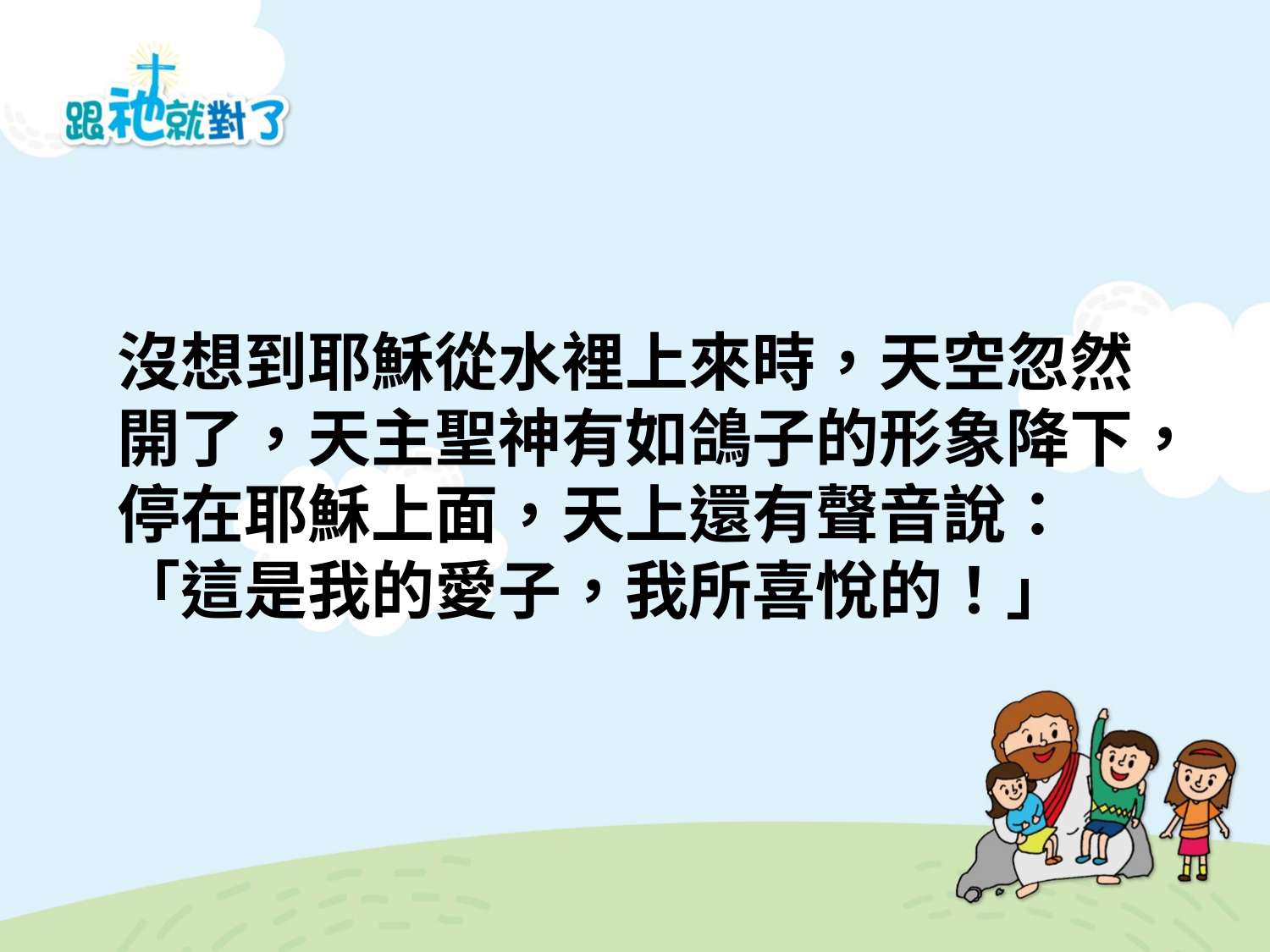

沒想到耶穌從水裡上來時，天空忽然開了，天主聖神有如鴿子的形象降下，停在耶穌上面，天上還有聲音說：「這是我的愛子，我所喜悅的！」